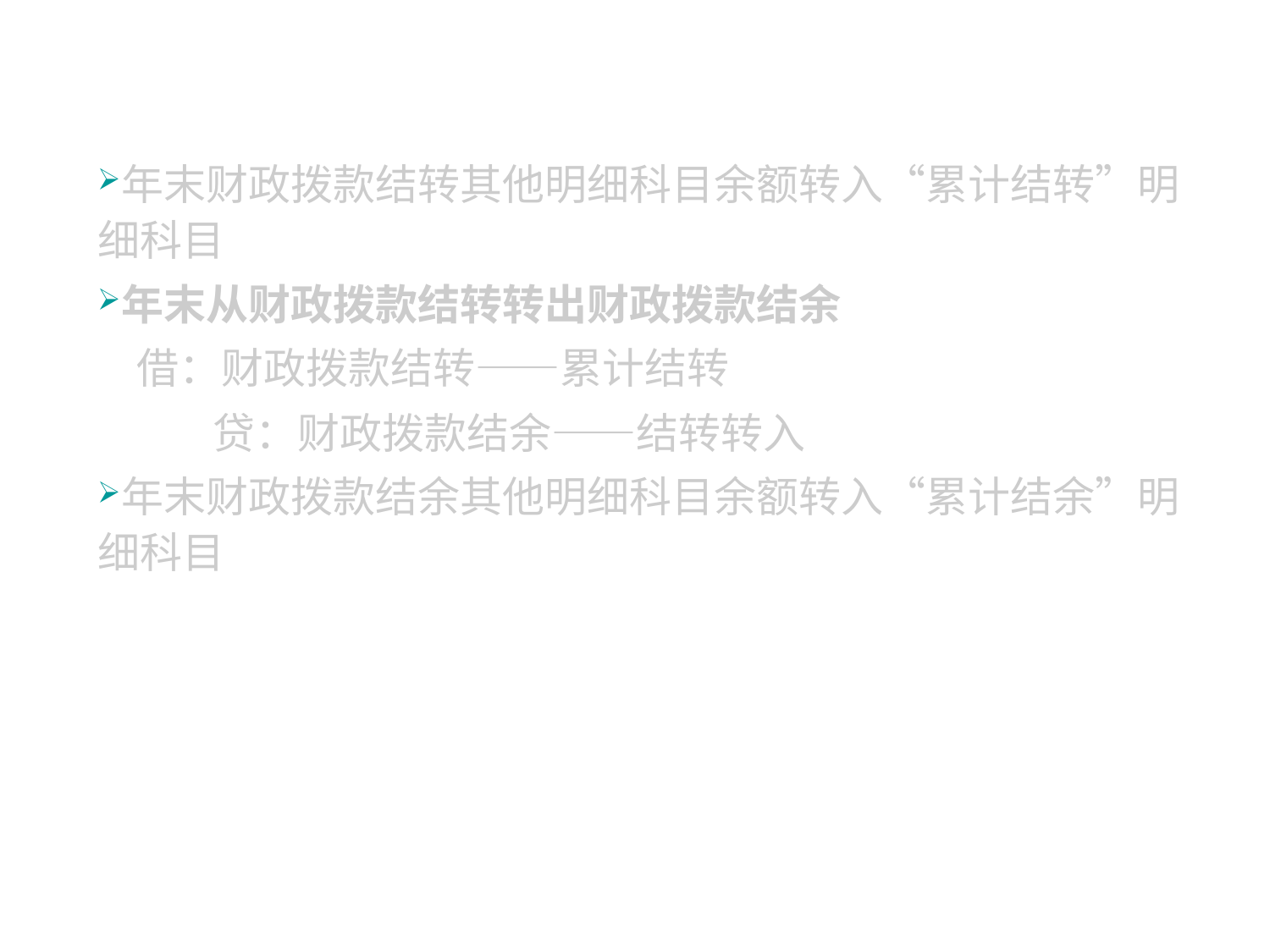

年末财政拨款结转其他明细科目余额转入“累计结转”明细科目
年末从财政拨款结转转出财政拨款结余
   借：财政拨款结转——累计结转
           贷：财政拨款结余——结转转入
年末财政拨款结余其他明细科目余额转入“累计结余”明细科目

187